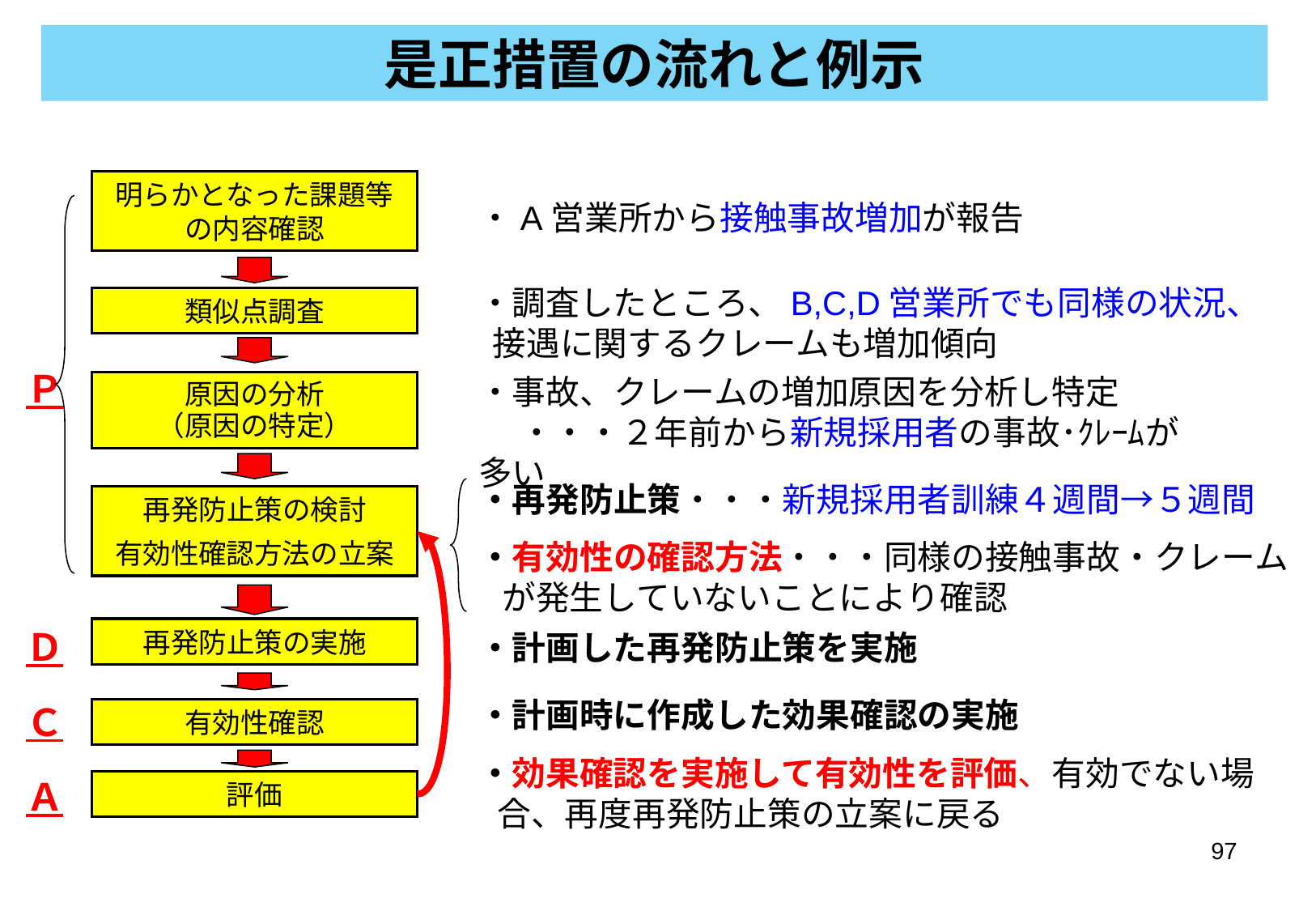

是正措置の流れと例示
明らかとなった課題等の内容確認

類似点調査

原因の分析
（原因の特定）

再発防止策の検討
有効性確認方法の立案

再発防止策の実施

有効性確認

評価
・A営業所から接触事故増加が報告
・調査したところ、B,C,D営業所でも同様の状況、接遇に関するクレームも増加傾向
Ｐ
・事故、クレームの増加原因を分析し特定
　 ・・・２年前から新規採用者の事故･ｸﾚｰﾑが多い
・再発防止策・・・新規採用者訓練４週間→５週間
・有効性の確認方法・・・同様の接触事故・クレームが発生していないことにより確認
Ｄ
・計画した再発防止策を実施
・計画時に作成した効果確認の実施
Ｃ
・効果確認を実施して有効性を評価、有効でない場合、再度再発防止策の立案に戻る
Ａ
97